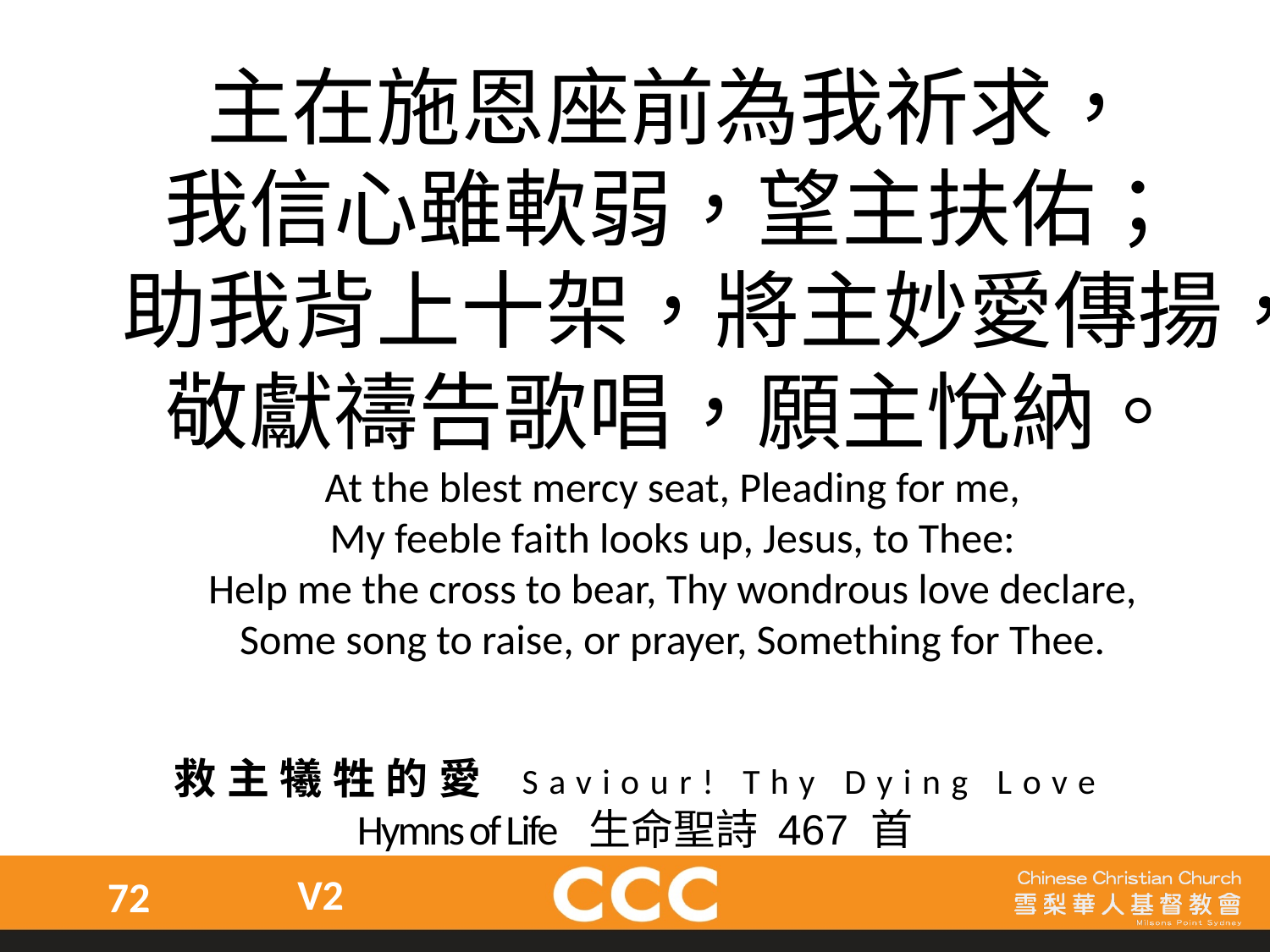

主在施恩座前為我祈求，
我信心雖軟弱，望主扶佑；
助我背上十架，將主妙愛傳揚，
敬獻禱告歌唱，願主悅納。
At the blest mercy seat, Pleading for me,
My feeble faith looks up, Jesus, to Thee:
Help me the cross to bear, Thy wondrous love declare,
Some song to raise, or prayer, Something for Thee.
救主犧牲的愛 Saviour! Thy Dying Love
Hymns of Life   生命聖詩 467 首
V2
72